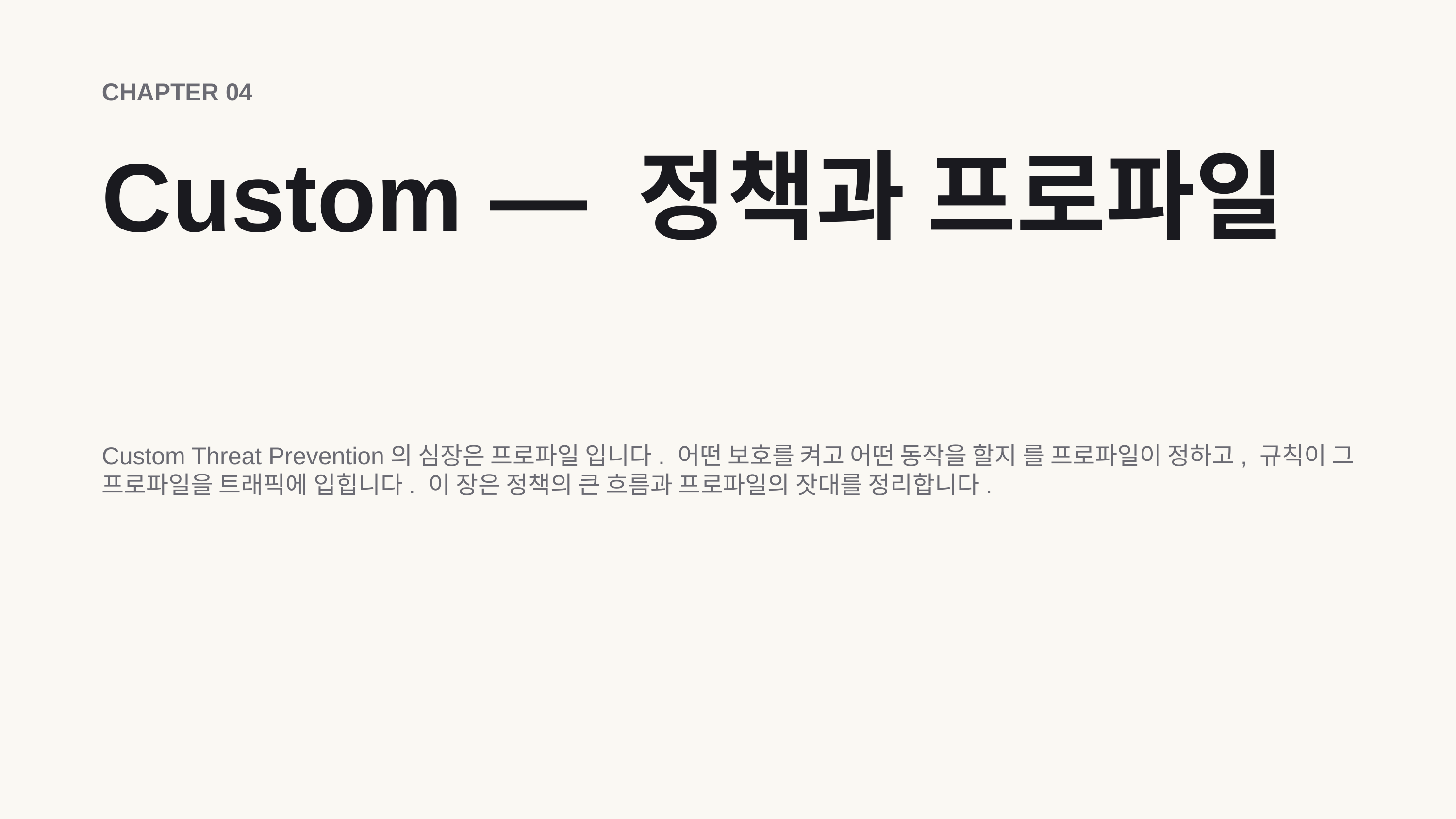

CHAPTER 04
Custom — 정책과 프로파일
Custom Threat Prevention의 심장은 프로파일 입니다. 어떤 보호를 켜고 어떤 동작을 할지 를 프로파일이 정하고, 규칙이 그 프로파일을 트래픽에 입힙니다. 이 장은 정책의 큰 흐름과 프로파일의 잣대를 정리합니다.